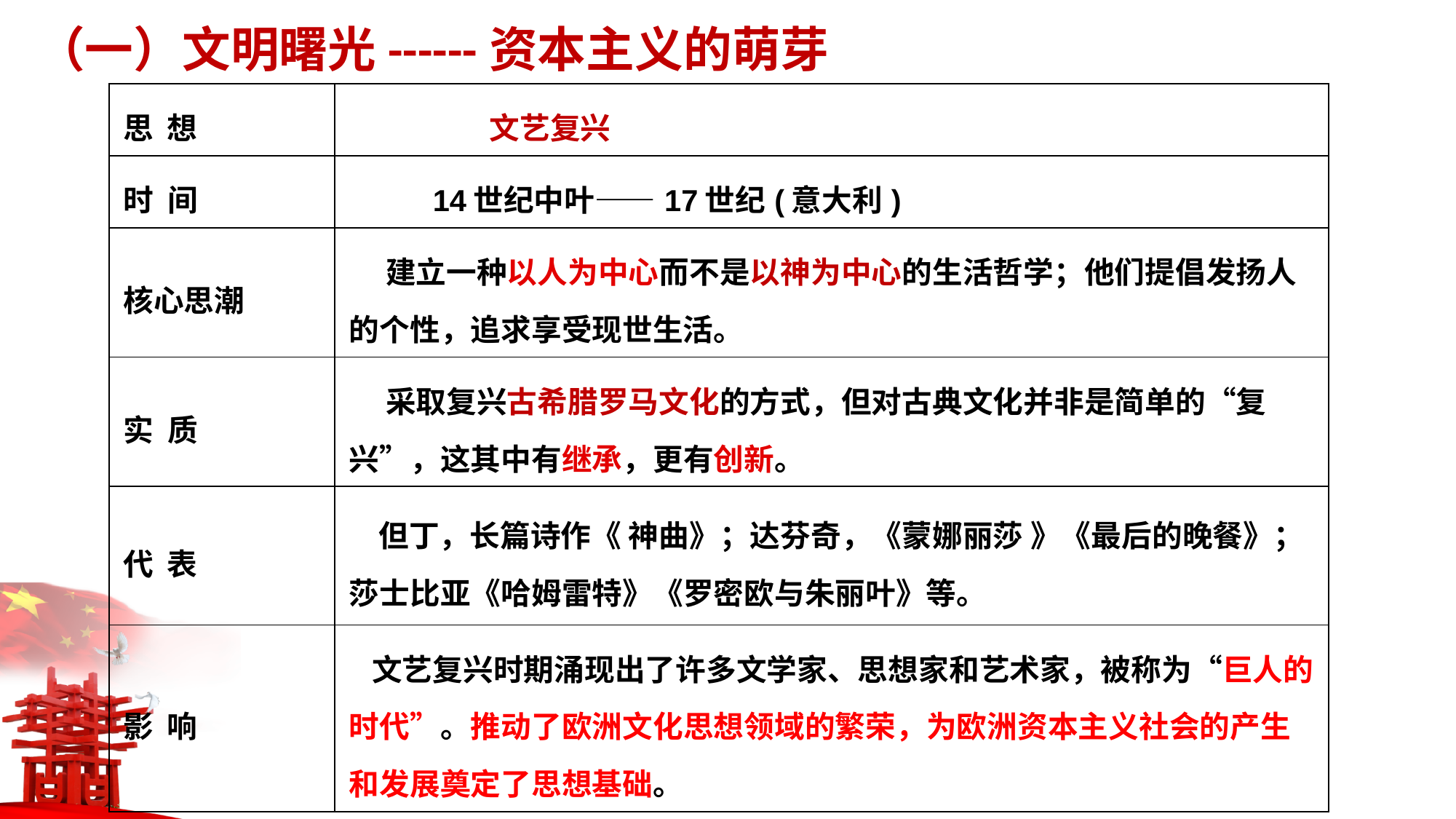

（一）文明曙光------资本主义的萌芽
| 思 想 | 文艺复兴 |
| --- | --- |
| 时 间 | 14世纪中叶——17世纪(意大利) |
| 核心思潮 | 建立一种以人为中心而不是以神为中心的生活哲学；他们提倡发扬人的个性，追求享受现世生活。 |
| 实 质 | 采取复兴古希腊罗马文化的方式，但对古典文化并非是简单的“复兴”，这其中有继承，更有创新。 |
| 代 表 | 但丁，长篇诗作《 神曲》；达芬奇，《蒙娜丽莎 》《最后的晚餐》；莎士比亚《哈姆雷特》《罗密欧与朱丽叶》等。 |
| 影 响 | 文艺复兴时期涌现出了许多文学家、思想家和艺术家，被称为“巨人的时代”。推动了欧洲文化思想领域的繁荣，为欧洲资本主义社会的产生和发展奠定了思想基础。 |